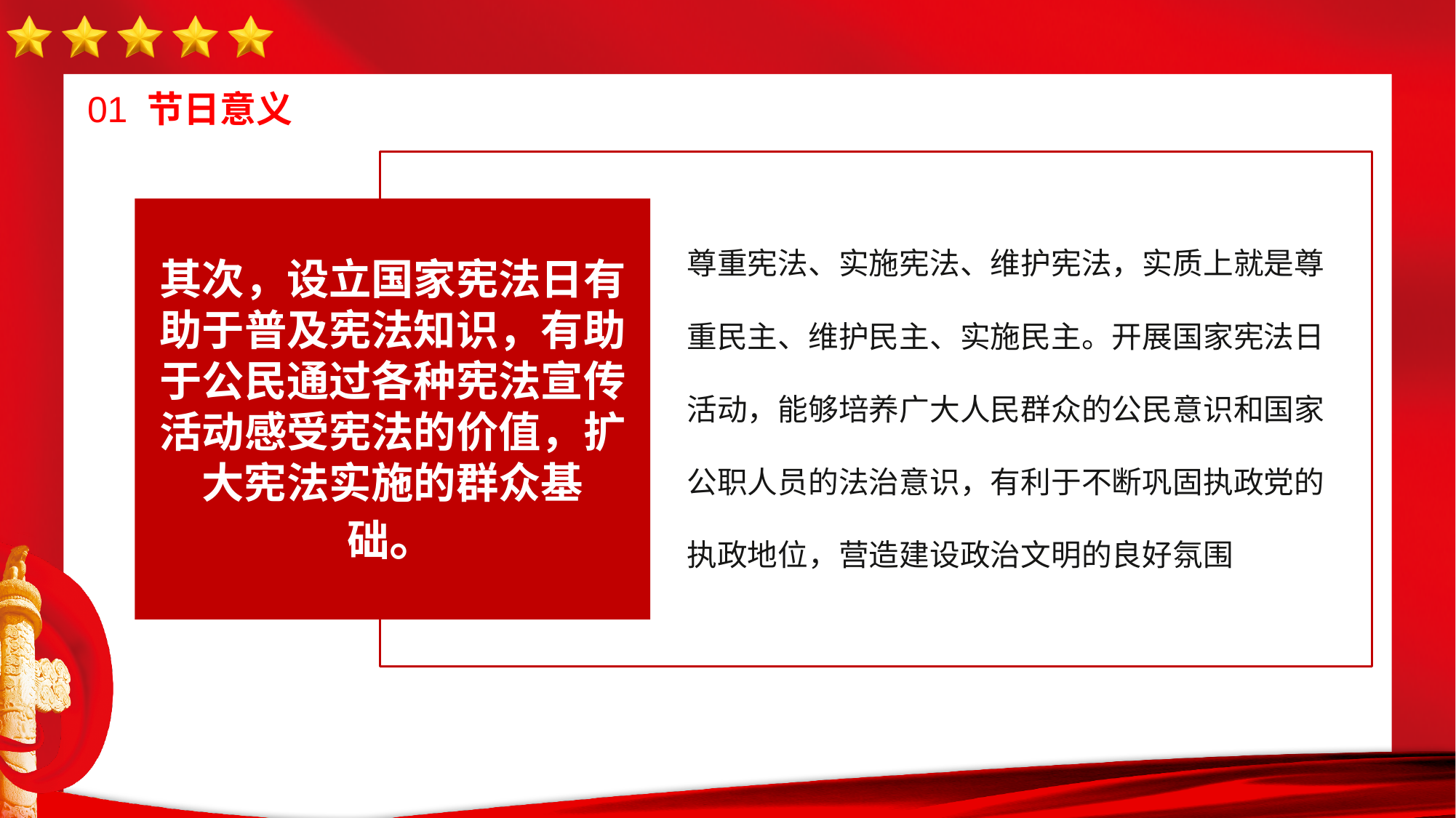

其次，设立国家宪法日有助于普及宪法知识，有助于公民通过各种宪法宣传活动感受宪法的价值，扩大宪法实施的群众基础。
尊重宪法、实施宪法、维护宪法，实质上就是尊重民主、维护民主、实施民主。开展国家宪法日活动，能够培养广大人民群众的公民意识和国家公职人员的法治意识，有利于不断巩固执政党的执政地位，营造建设政治文明的良好氛围